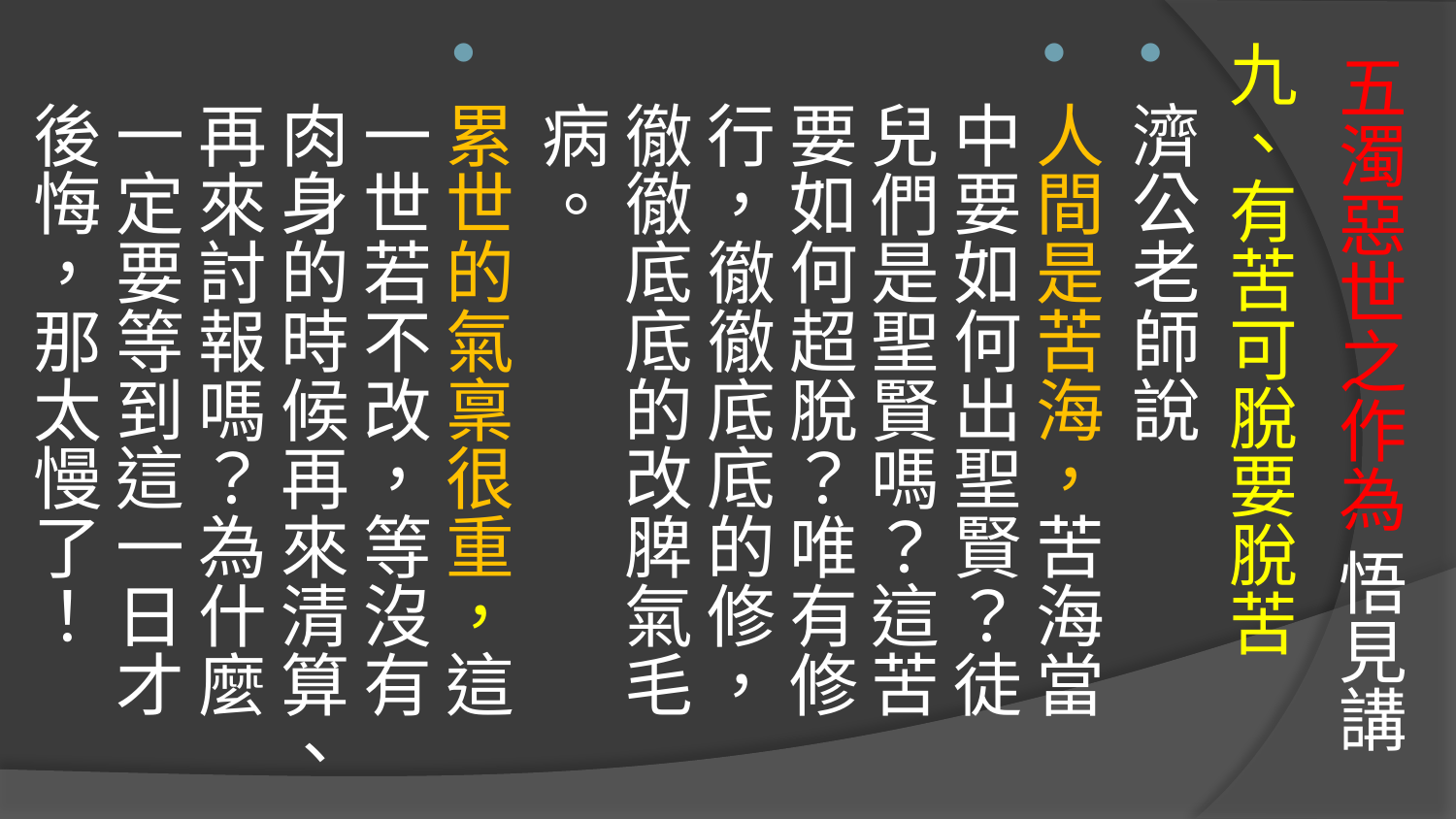

九、有苦可脫要脫苦
濟公老師說
人間是苦海，苦海當中要如何出聖賢？徒兒們是聖賢嗎？這苦要如何超脫？唯有修行，徹徹底底的修，徹徹底底的改脾氣毛病。
累世的氣稟很重，這一世若不改，等沒有肉身的時候再來清算、再來討報嗎？為什麼一定要等到這一日才後悔，那太慢了！
# 五濁惡世之作為 悟見講